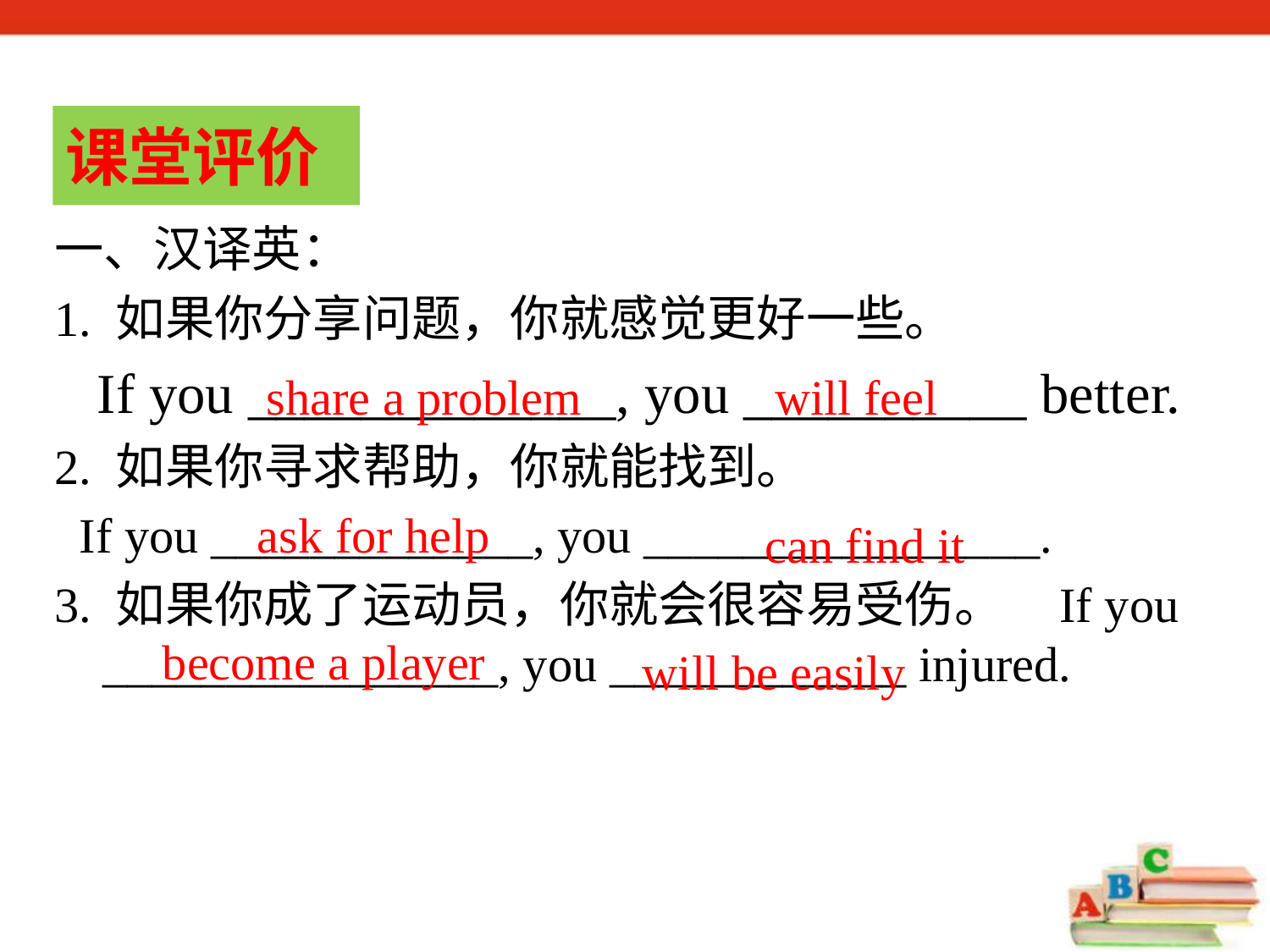

课堂评价
一、汉译英：
1. 如果你分享问题，你就感觉更好一些。
   If you _____________, you __________ better.
2. 如果你寻求帮助，你就能找到。
  If you _____________, you ________________.
3. 如果你成了运动员，你就会很容易受伤。    If you ________________, you ____________ injured.
share a problem
will feel
ask for help
can find it
become a player
will be easily